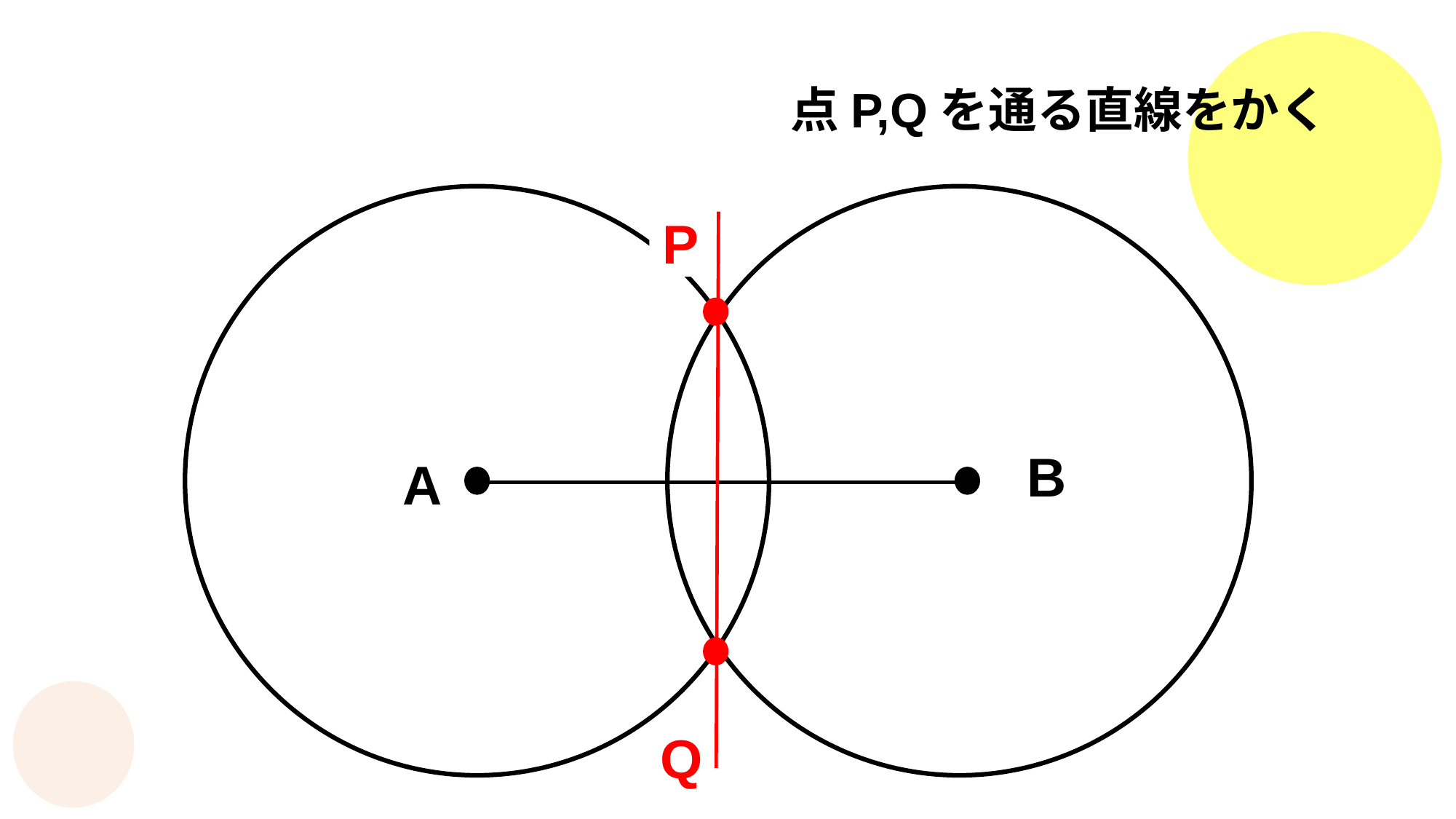

点P,Qを通る直線をかく

P

B
A
B
A

Q